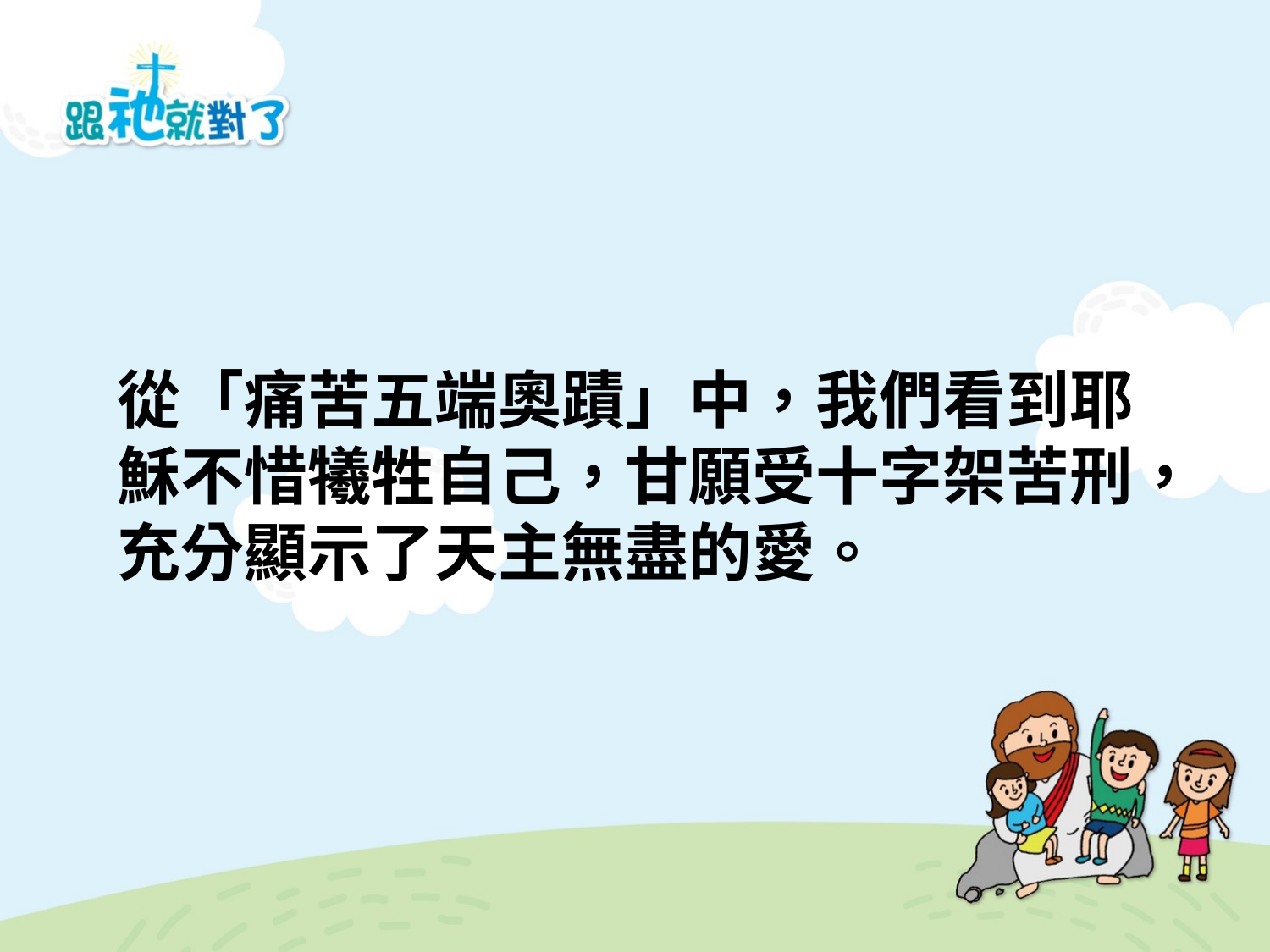

從「痛苦五端奧蹟」中，我們看到耶穌不惜犧牲自己，甘願受十字架苦刑，充分顯示了天主無盡的愛。